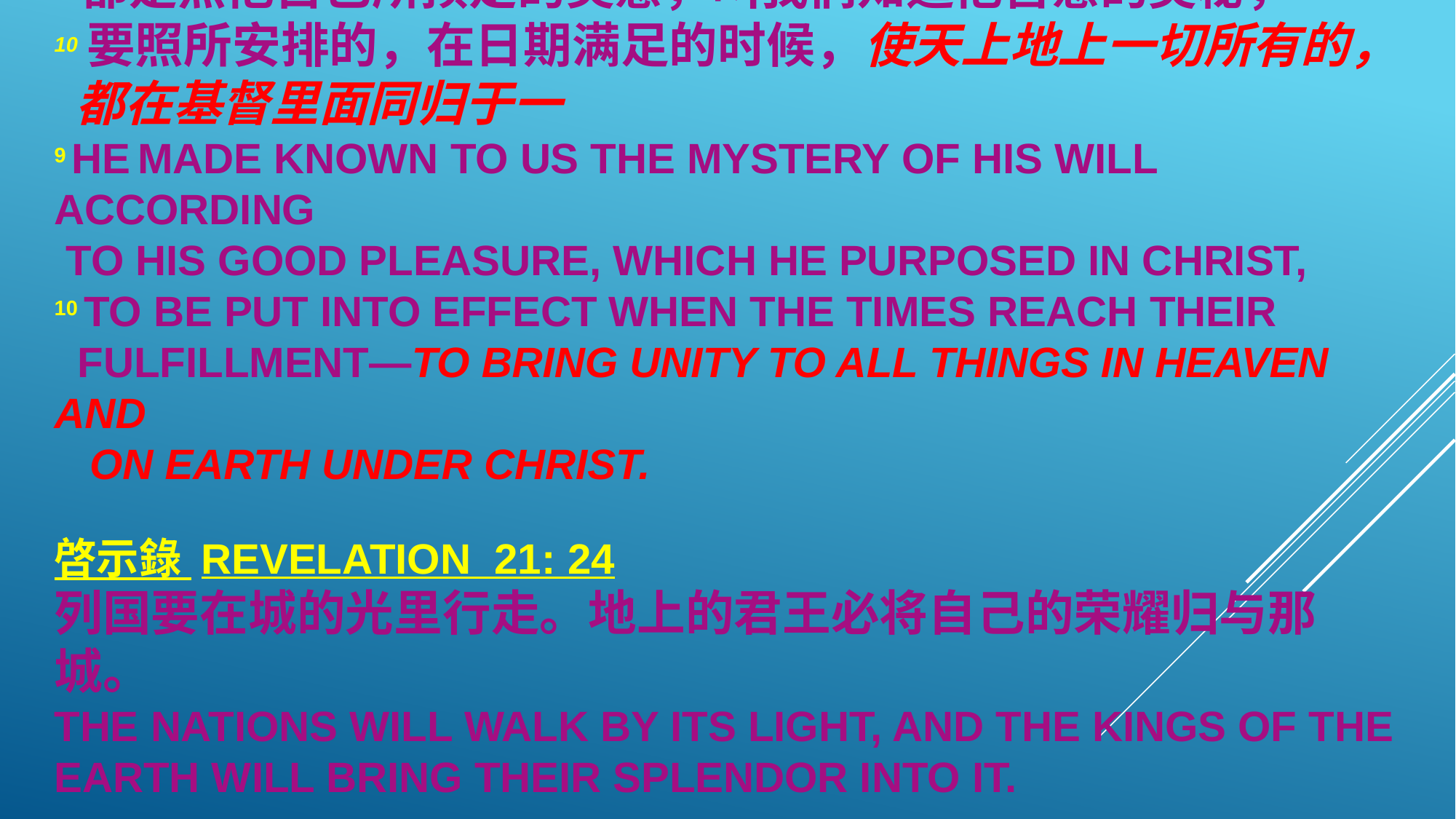

# 以弗所 EPHESIANS  1: 9, 10 9 都是照他自己所预定的美意，叫我们知道他旨意的奥秘， 10要照所安排的，在日期满足的时候，使天上地上一切所有的， 都在基督里面同归于一 9 HE MADE KNOWN TO US THE MYSTERY OF HIS WILL ACCORDING TO HIS GOOD PLEASURE, WHICH HE PURPOSED IN CHRIST,  10 TO BE PUT INTO EFFECT WHEN THE TIMES REACH THEIR FULFILLMENT—TO BRING UNITY TO ALL THINGS IN HEAVEN AND ON EARTH UNDER CHRIST. 啓示錄 REVELATION  21: 24 列国要在城的光里行走。地上的君王必将自己的荣耀归与那城。 THE NATIONS WILL WALK BY ITS LIGHT, AND THE KINGS OF THE EARTH WILL BRING THEIR SPLENDOR INTO IT.